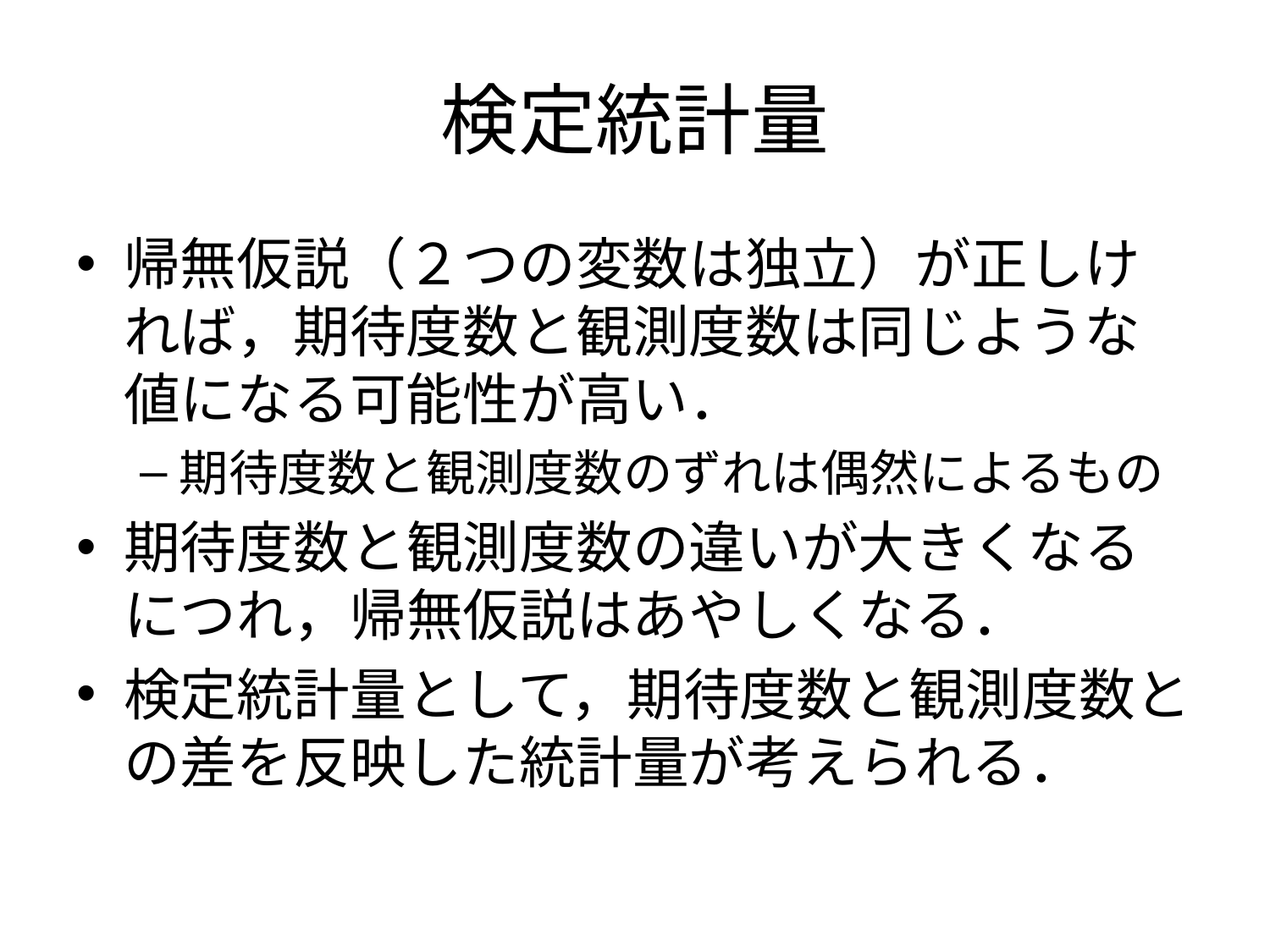

# 検定統計量
帰無仮説（２つの変数は独立）が正しければ，期待度数と観測度数は同じような値になる可能性が高い．
期待度数と観測度数のずれは偶然によるもの
期待度数と観測度数の違いが大きくなるにつれ，帰無仮説はあやしくなる．
検定統計量として，期待度数と観測度数との差を反映した統計量が考えられる．